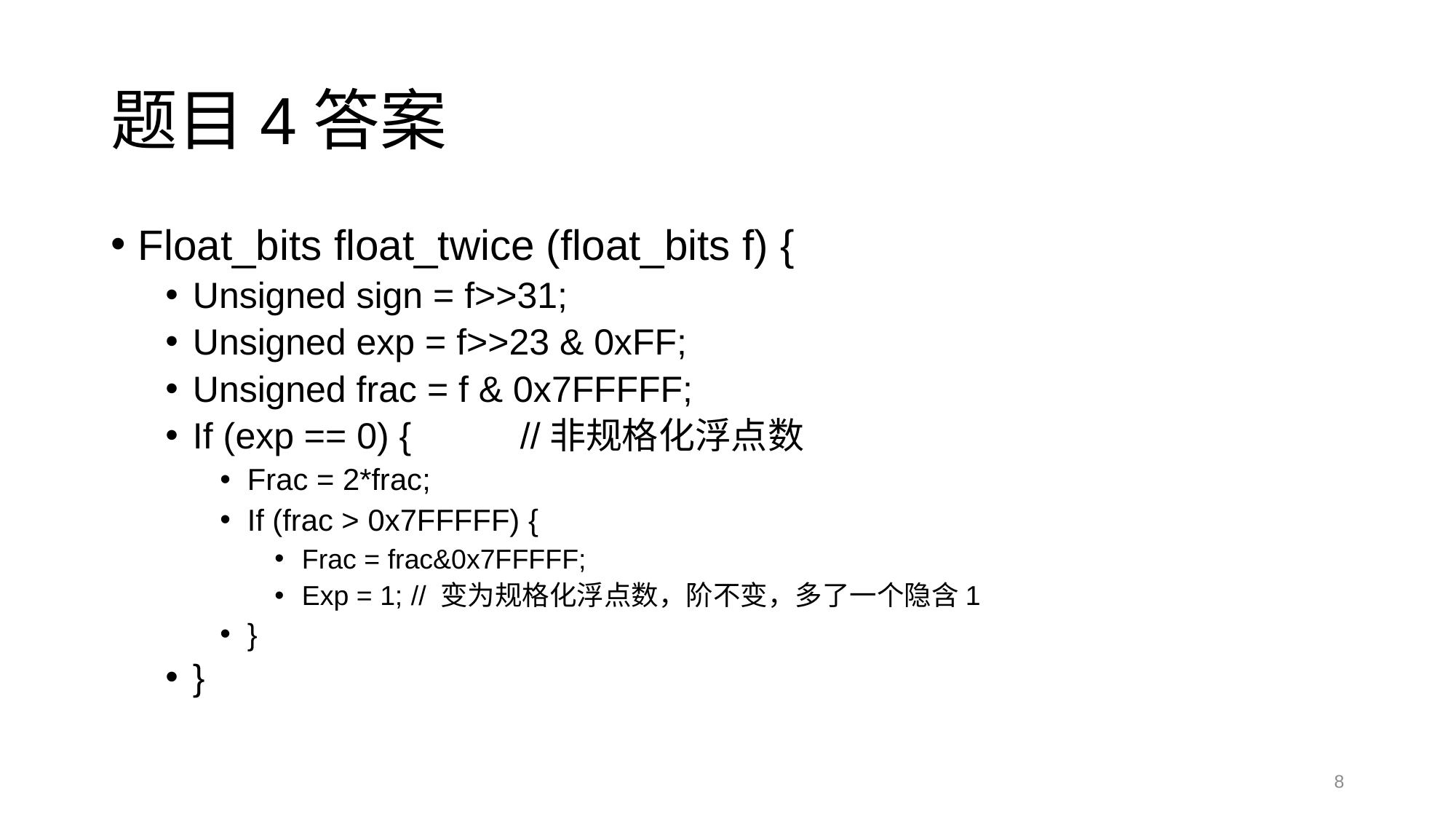

# 题目4答案
Float_bits float_twice (float_bits f) {
Unsigned sign = f>>31;
Unsigned exp = f>>23 & 0xFF;
Unsigned frac = f & 0x7FFFFF;
If (exp == 0) {	//非规格化浮点数
Frac = 2*frac;
If (frac > 0x7FFFFF) {
Frac = frac&0x7FFFFF;
Exp = 1;	// 变为规格化浮点数，阶不变，多了一个隐含1
}
}
8